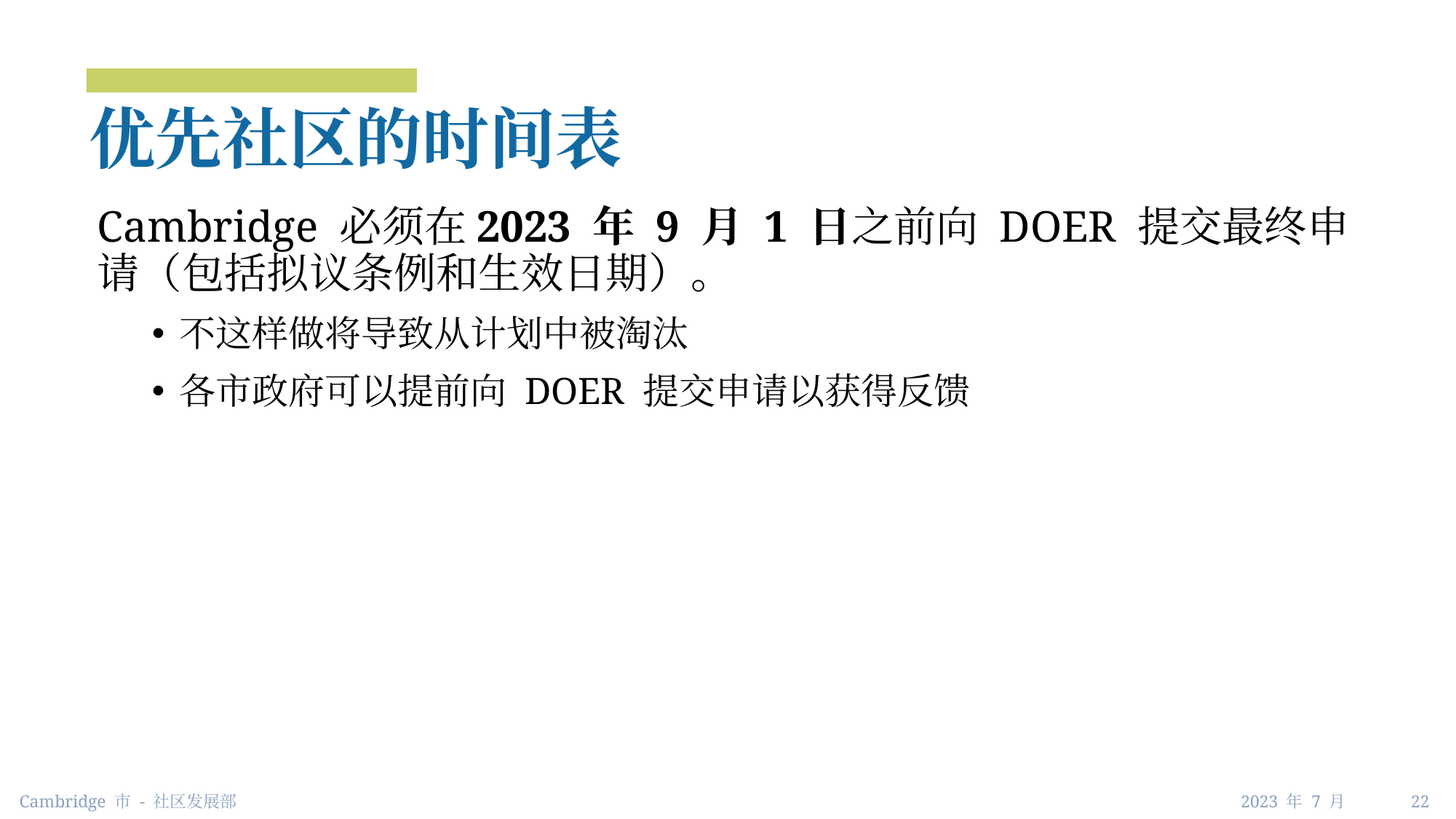

# 优先社区的时间表
Cambridge 必须在2023 年 9 月 1 日之前向 DOER 提交最终申请（包括拟议条例和生效日期）。
不这样做将导致从计划中被淘汰
各市政府可以提前向 DOER 提交申请以获得反馈

Cambridge 市 - 社区发展部
2023 年 7 月              22